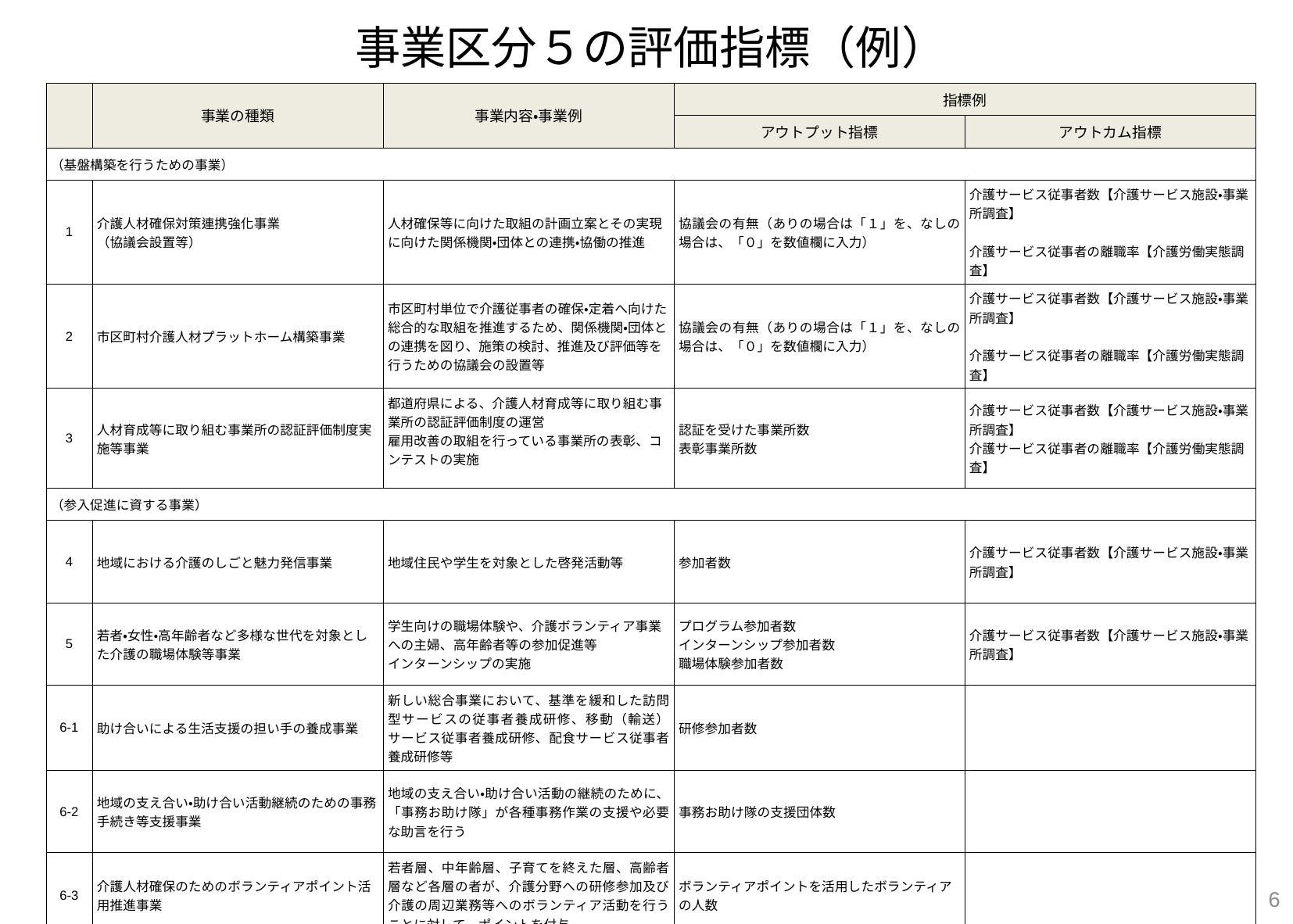

事業区分５の評価指標（例）
|  | 事業の種類 | 事業内容・事業例 | 指標例 |  |
| --- | --- | --- | --- | --- |
|  |  |  | アウトプット指標 | アウトカム指標 |
| （基盤構築を行うための事業） |  |  |  |  |
| 1 | 介護人材確保対策連携強化事業 （協議会設置等） | 人材確保等に向けた取組の計画立案とその実現に向けた関係機関・団体との連携・協働の推進 | 協議会の有無（ありの場合は「１」を、なしの場合は、「０」を数値欄に入力） | 介護サービス従事者数【介護サービス施設・事業所調査】 介護サービス従事者の離職率【介護労働実態調査】 |
| 2 | 市区町村介護人材プラットホーム構築事業 | 市区町村単位で介護従事者の確保・定着へ向けた総合的な取組を推進するため、関係機関・団体との連携を図り、施策の検討、推進及び評価等を行うための協議会の設置等 | 協議会の有無（ありの場合は「１」を、なしの場合は、「０」を数値欄に入力） | 介護サービス従事者数【介護サービス施設・事業所調査】 介護サービス従事者の離職率【介護労働実態調査】 |
| 3 | 人材育成等に取り組む事業所の認証評価制度実施等事業 | 都道府県による、介護人材育成等に取り組む事業所の認証評価制度の運営 雇用改善の取組を行っている事業所の表彰、コンテストの実施 | 認証を受けた事業所数 表彰事業所数 | 介護サービス従事者数【介護サービス施設・事業所調査】 介護サービス従事者の離職率【介護労働実態調査】 |
| （参入促進に資する事業） |  |  |  |  |
| 4 | 地域における介護のしごと魅力発信事業 | 地域住民や学生を対象とした啓発活動等 | 参加者数 | 介護サービス従事者数【介護サービス施設・事業所調査】 |
| 5 | 若者・女性・高年齢者など多様な世代を対象とした介護の職場体験等事業 | 学生向けの職場体験や、介護ボランティア事業への主婦、高年齢者等の参加促進等 インターンシップの実施 | プログラム参加者数 インターンシップ参加者数 職場体験参加者数 | 介護サービス従事者数【介護サービス施設・事業所調査】 |
| 6-1 | 助け合いによる生活支援の担い手の養成事業 | 新しい総合事業において、基準を緩和した訪問型サービスの従事者養成研修、移動（輸送）サービス従事者養成研修、配食サービス従事者養成研修等 | 研修参加者数 |  |
| 6-2 | 地域の支え合い・助け合い活動継続のための事務手続き等支援事業 | 地域の支え合い・助け合い活動の継続のために、「事務お助け隊」が各種事務作業の支援や必要な助言を行う | 事務お助け隊の支援団体数 |  |
| 6-3 | 介護人材確保のためのボランティアポイント活用推進事業 | 若者層、中年齢層、子育てを終えた層、高齢者層など各層の者が、介護分野への研修参加及び介護の周辺業務等へのボランティア活動を行うことに対して、ポイントを付与 | ボランティアポイントを活用したボランティアの人数 |  |
6